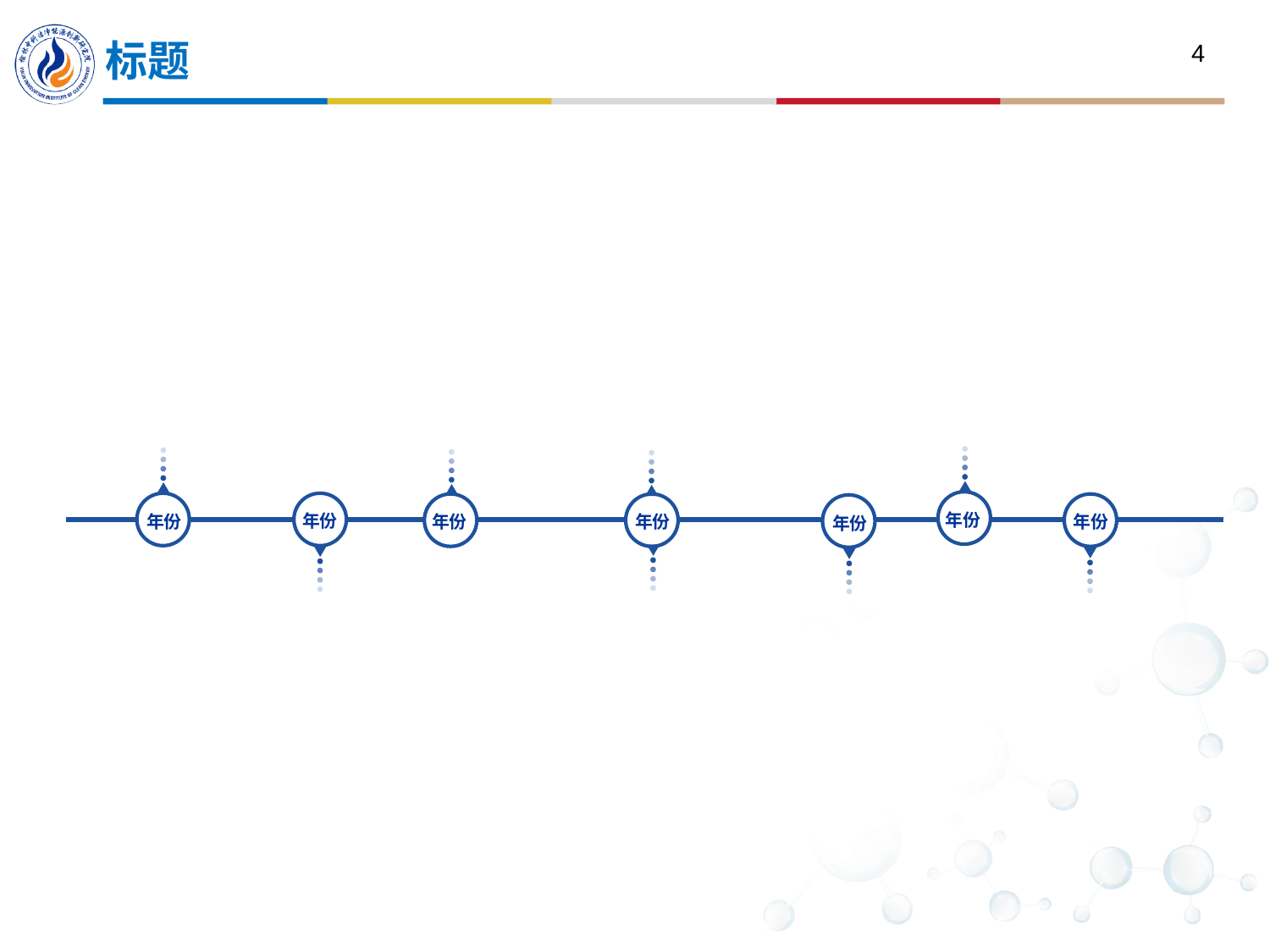

4
标题

年份

年份

年份
年份
年份
年份
年份